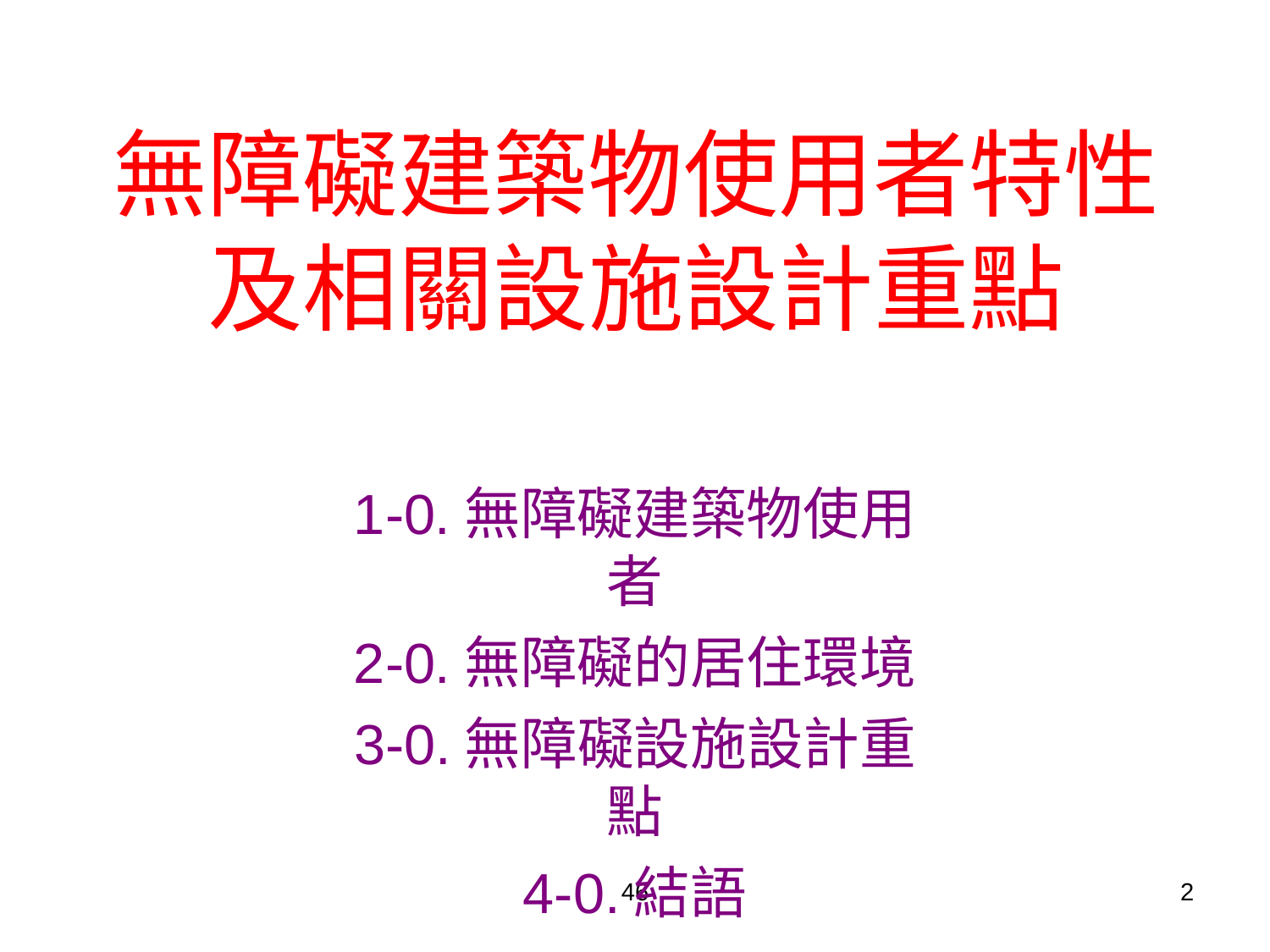

無障礙建築物使用者特性 及相關設施設計重點
1-0.無障礙建築物使用者
2-0.無障礙的居住環境
3-0.無障礙設施設計重點
4-0.結語
46
2